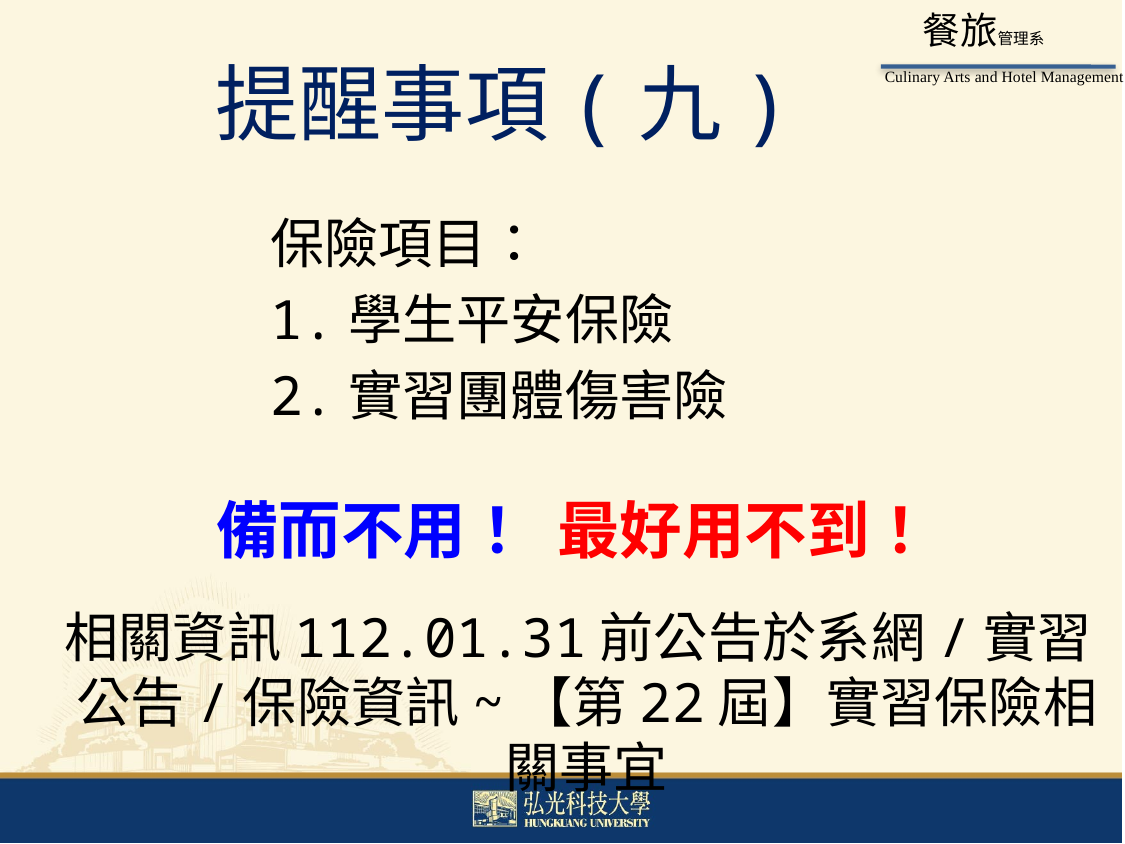

提醒事項(九)
保險項目：
1.學生平安保險
2.實習團體傷害險
備而不用！  最好用不到！
 相關資訊112.01.31前公告於系網/實習公告/保險資訊~【第22屆】實習保險相關事宜